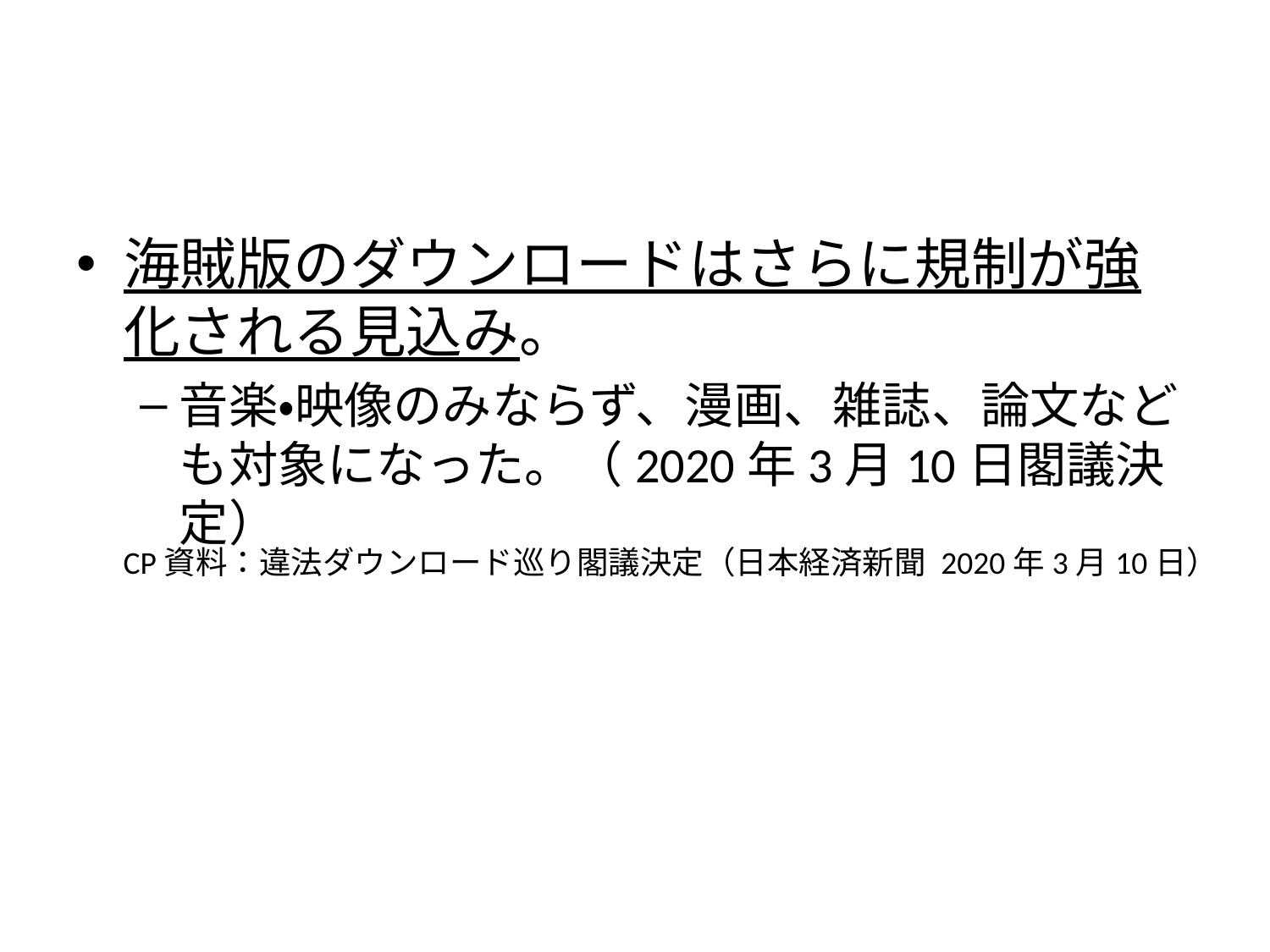

#
海賊版のダウンロードはさらに規制が強化される見込み。
音楽・映像のみならず、漫画、雑誌、論文なども対象になった。（2020年3月10日閣議決定）
CP資料：違法ダウンロード巡り閣議決定（日本経済新聞 2020年3月10日）